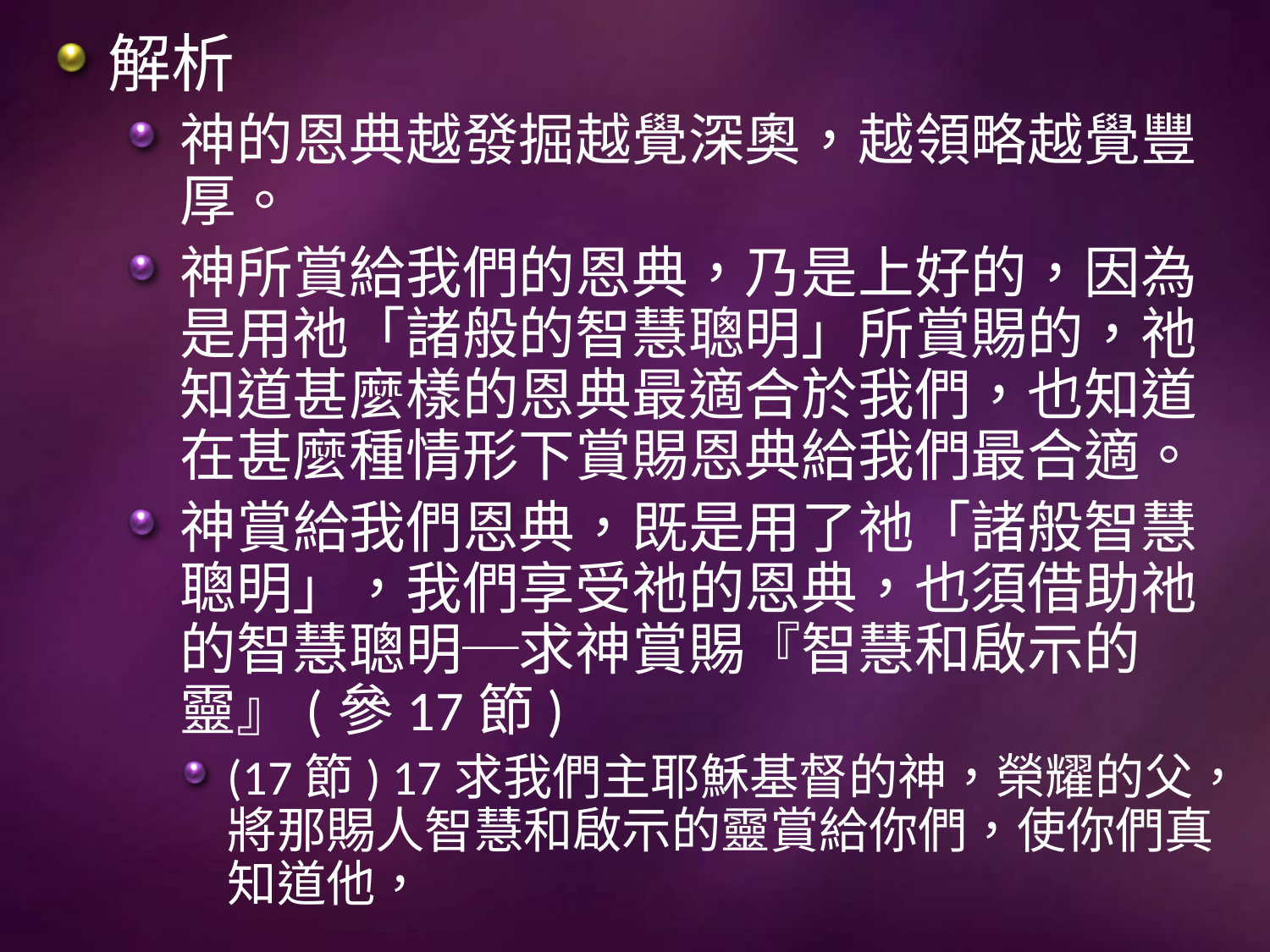

解析
神的恩典越發掘越覺深奧，越領略越覺豐厚。
神所賞給我們的恩典，乃是上好的，因為是用祂「諸般的智慧聰明」所賞賜的，祂知道甚麼樣的恩典最適合於我們，也知道在甚麼種情形下賞賜恩典給我們最合適。
神賞給我們恩典，既是用了祂「諸般智慧聰明」，我們享受祂的恩典，也須借助祂的智慧聰明─求神賞賜『智慧和啟示的靈』(參17節)
(17節) 17求我們主耶穌基督的神，榮耀的父，將那賜人智慧和啟示的靈賞給你們，使你們真知道他，